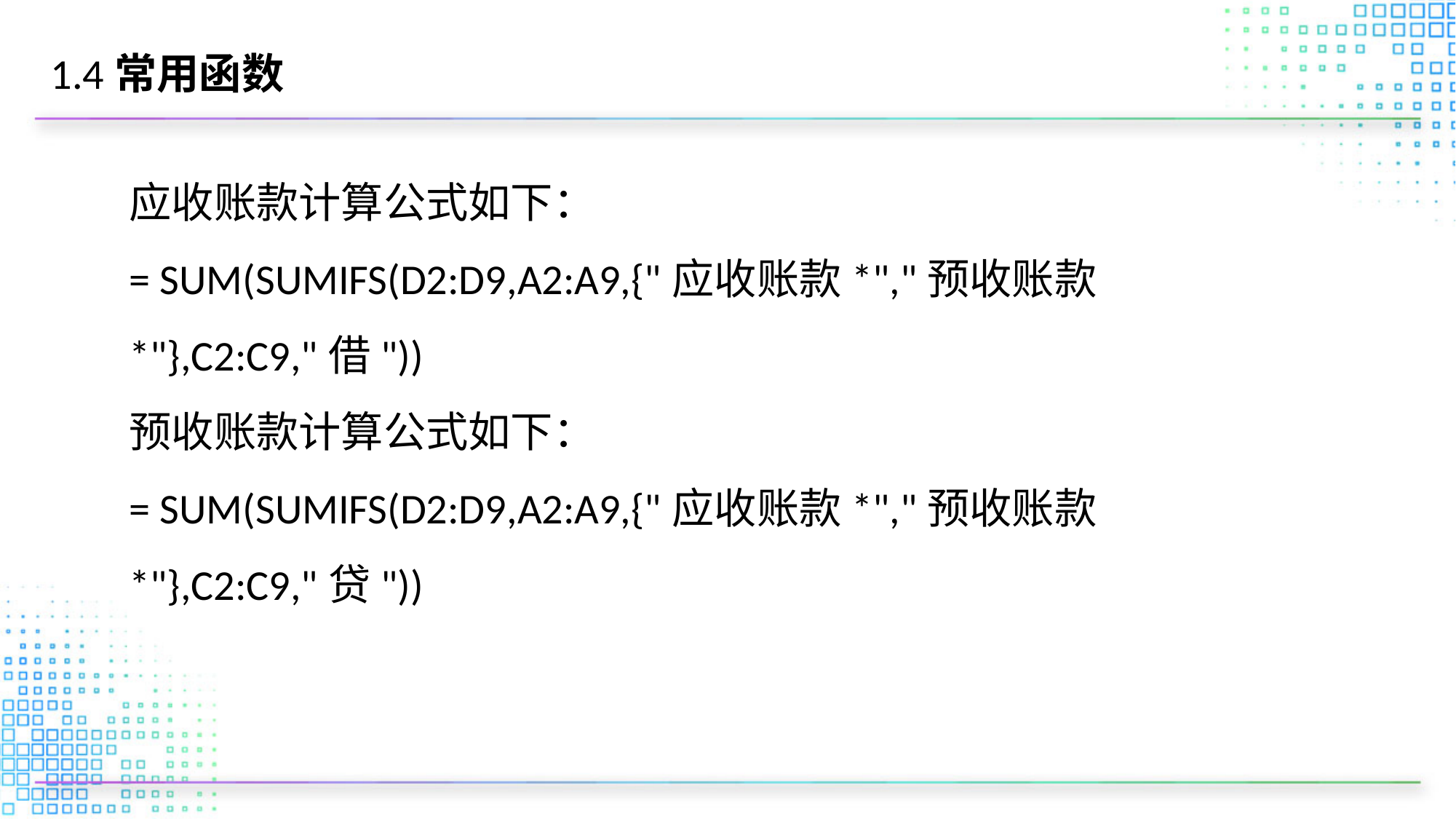

# 1.4常用函数
应收账款计算公式如下：
= SUM(SUMIFS(D2:D9,A2:A9,{"应收账款*","预收账款*"},C2:C9,"借"))
预收账款计算公式如下：
= SUM(SUMIFS(D2:D9,A2:A9,{"应收账款*","预收账款*"},C2:C9,"贷"))